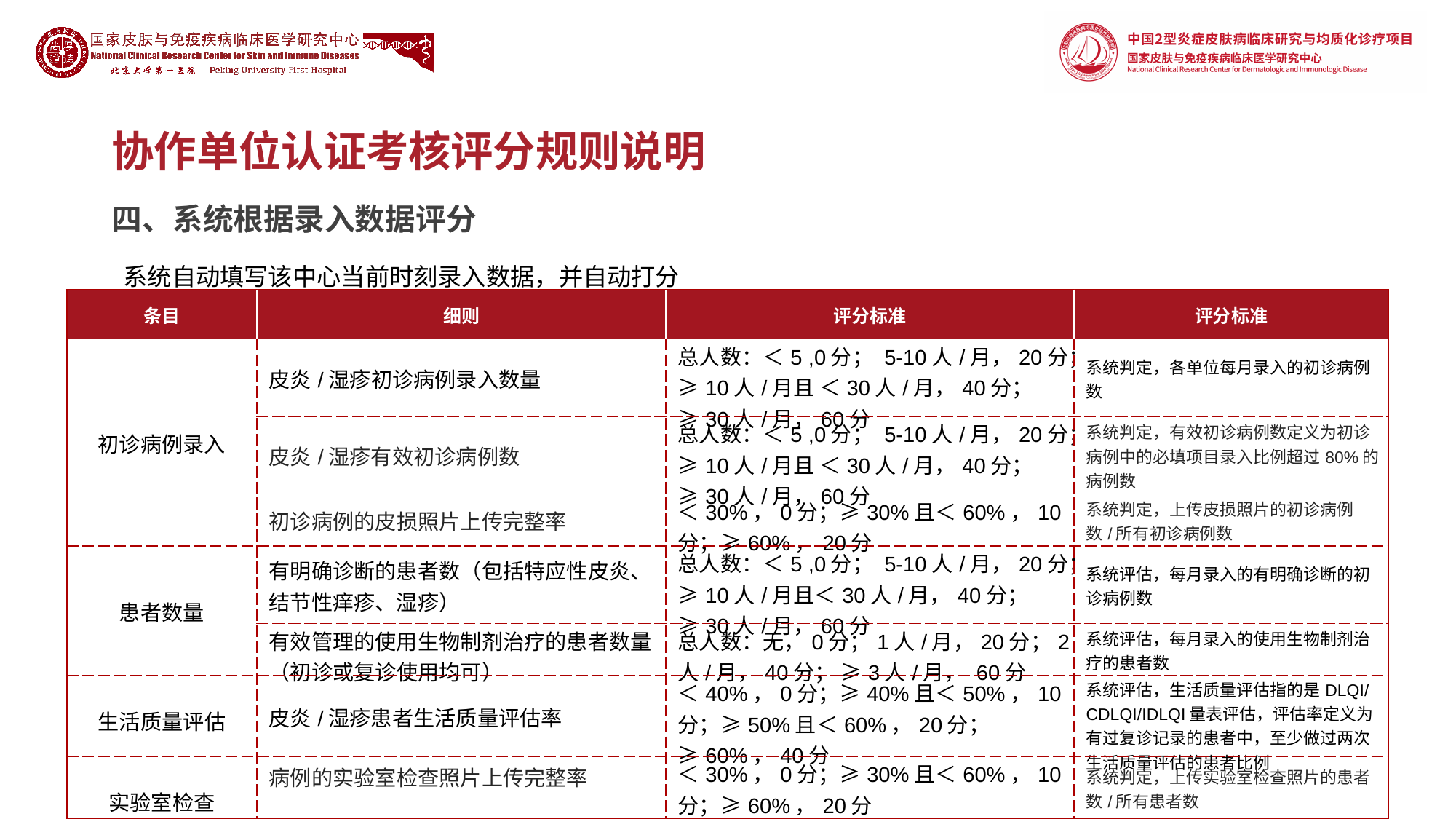

# 协作单位认证考核评分规则说明
四、系统根据录入数据评分
系统自动填写该中心当前时刻录入数据，并自动打分
| 条目 | 细则 | 评分标准 | 评分标准 |
| --- | --- | --- | --- |
| 初诊病例录入 | 皮炎/湿疹初诊病例录入数量 | 总人数：＜5 ,0分； 5-10人/月，20分；≥10人/月且 ＜30人/月，40分；≥30人/月，60分 | 系统判定，各单位每月录入的初诊病例数 |
|  | 皮炎/湿疹有效初诊病例数 | 总人数：＜5 ,0分； 5-10人/月，20分；≥10人/月且 ＜30人/月，40分；≥30人/月，60分 | 系统判定，有效初诊病例数定义为初诊病例中的必填项目录入比例超过80%的病例数 |
|  | 初诊病例的皮损照片上传完整率 | ＜30%，0分；≥30%且＜60%，10分；≥60%，20分 | 系统判定，上传皮损照片的初诊病例数/所有初诊病例数 |
| 患者数量 | 有明确诊断的患者数（包括特应性皮炎、结节性痒疹、湿疹） | 总人数：＜5 ,0分； 5-10人/月，20分；≥10人/月且＜30人/月，40分；≥30人/月，60分 | 系统评估，每月录入的有明确诊断的初诊病例数 |
|  | 有效管理的使用生物制剂治疗的患者数量（初诊或复诊使用均可） | 总人数：无，0分；1人/月，20分；2人/月，40分； ≥3人/月， 60分 | 系统评估，每月录入的使用生物制剂治疗的患者数 |
| 生活质量评估 | 皮炎/湿疹患者生活质量评估率 | ＜40%，0分；≥40%且＜50%，10分；≥50%且＜60%，20分；≥60%，40分 | 系统评估，生活质量评估指的是DLQI/CDLQI/IDLQI量表评估，评估率定义为有过复诊记录的患者中，至少做过两次生活质量评估的患者比例 |
| 实验室检查 | 病例的实验室检查照片上传完整率 | ＜30%，0分；≥30%且＜60%，10分；≥60%，20分 | 系统判定，上传实验室检查照片的患者数/所有患者数 |